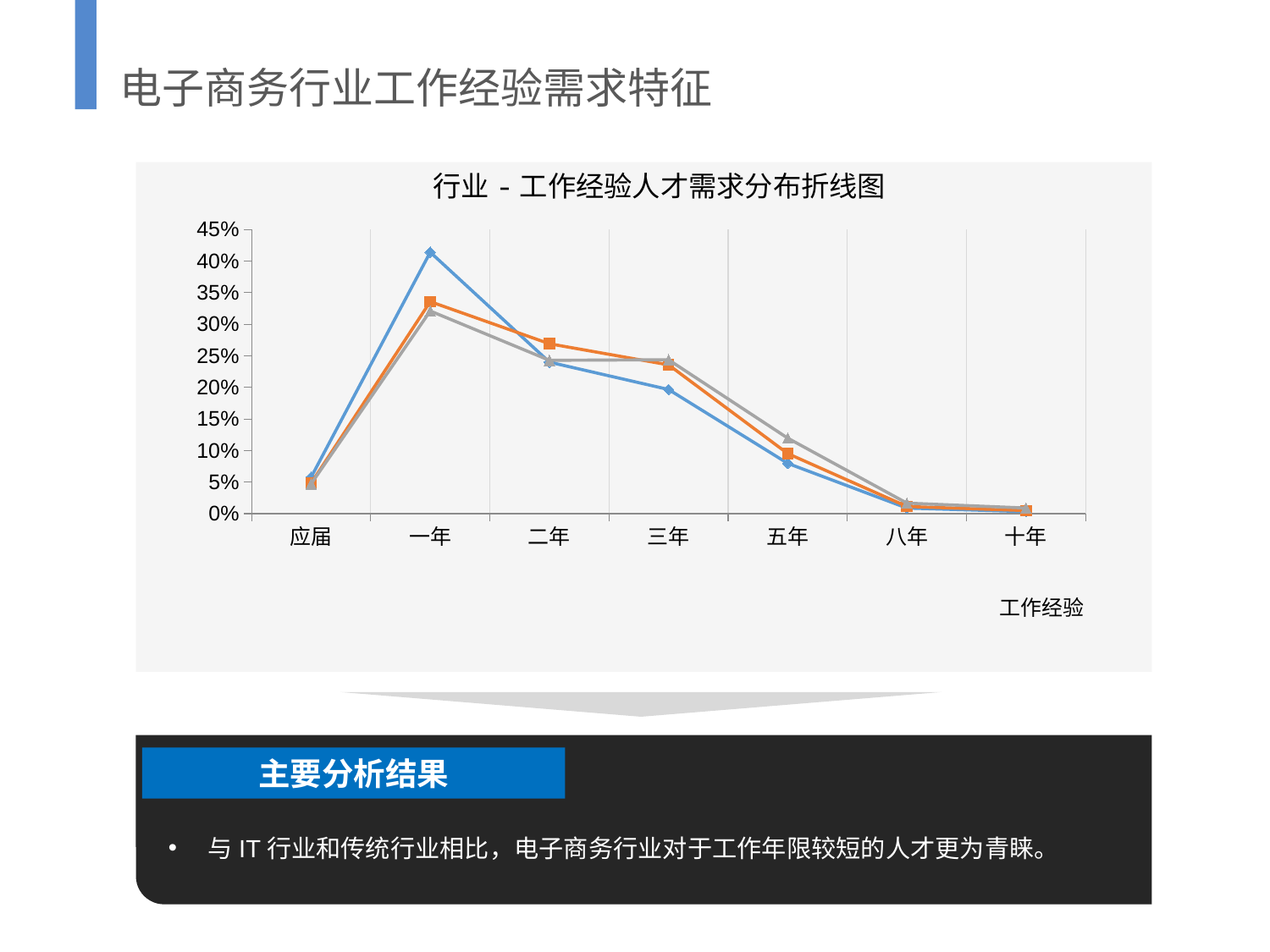

电子商务行业工作经验需求特征

行业-工作经验人才需求分布折线图

### Chart

| Category | 电子商务行业 | IT行业 | 传统行业 |
|---|---|---|---|
| 应届 | 0.05761310904872393 | 0.04807834591118824 | 0.047060462524380064 |
| 一年 | 0.4141821345707658 | 0.33588926106784034 | 0.321106157704096 |
| 二年 | 0.2400087006960557 | 0.26911228594105246 | 0.2429646140986347 |
| 三年 | 0.19667923433874707 | 0.23571034612642447 | 0.2437865700752299 |
| 五年 | 0.07962587006960557 | 0.09510741622610541 | 0.1196294232376707 |
| 八年 | 0.00872969837587007 | 0.011286438785530767 | 0.016592365561437738 |
| 十年 | 0.00316125290023202 | 0.0048159059418593705 | 0.00886040679855114 |

主要分析结果
与IT行业和传统行业相比，电子商务行业对于工作年限较短的人才更为青睐。